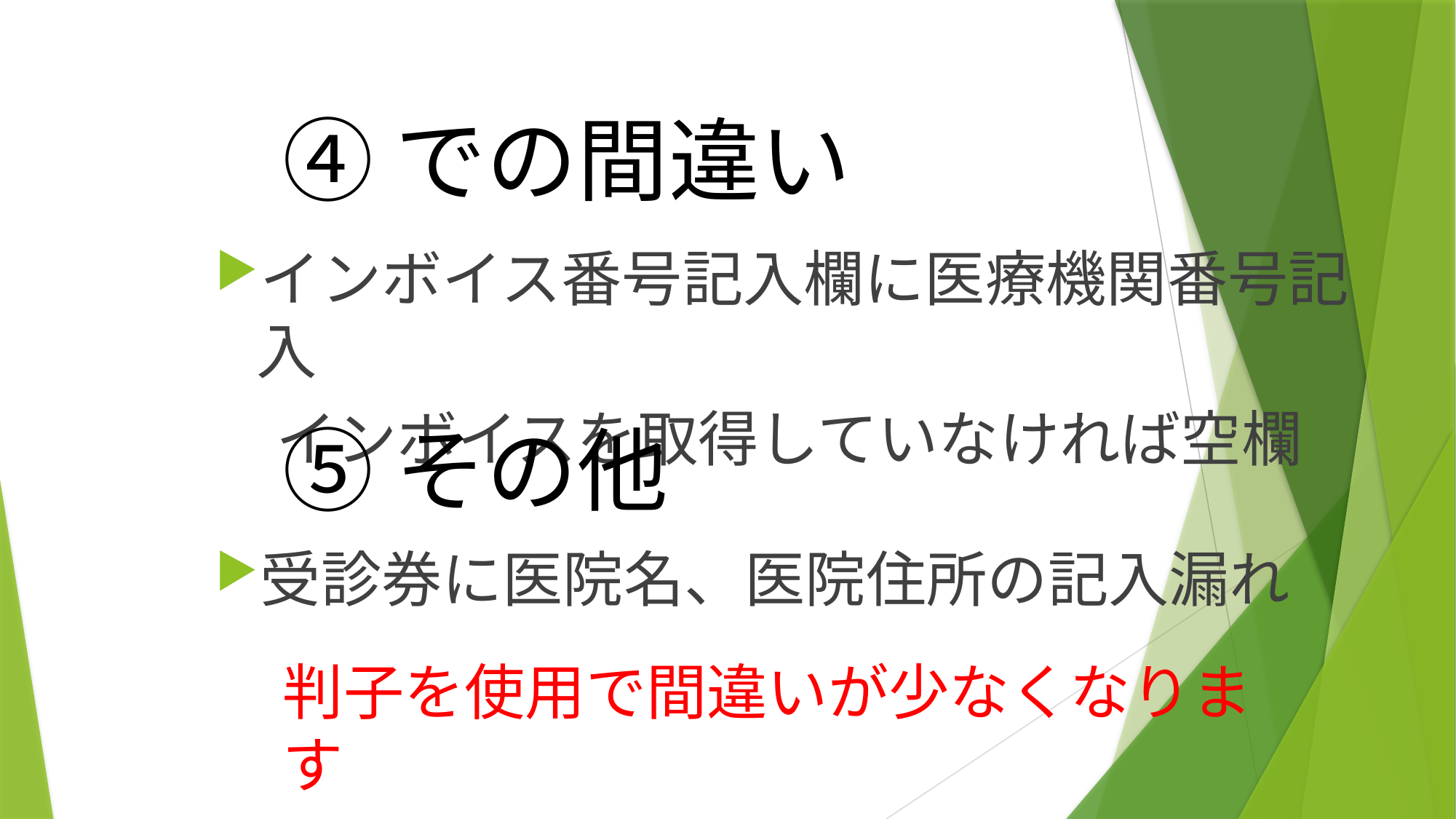

④での間違い
インボイス番号記入欄に医療機関番号記入
　インボイスを取得していなければ空欄
⑤その他
受診券に医院名、医院住所の記入漏れ
判子を使用で間違いが少なくなります